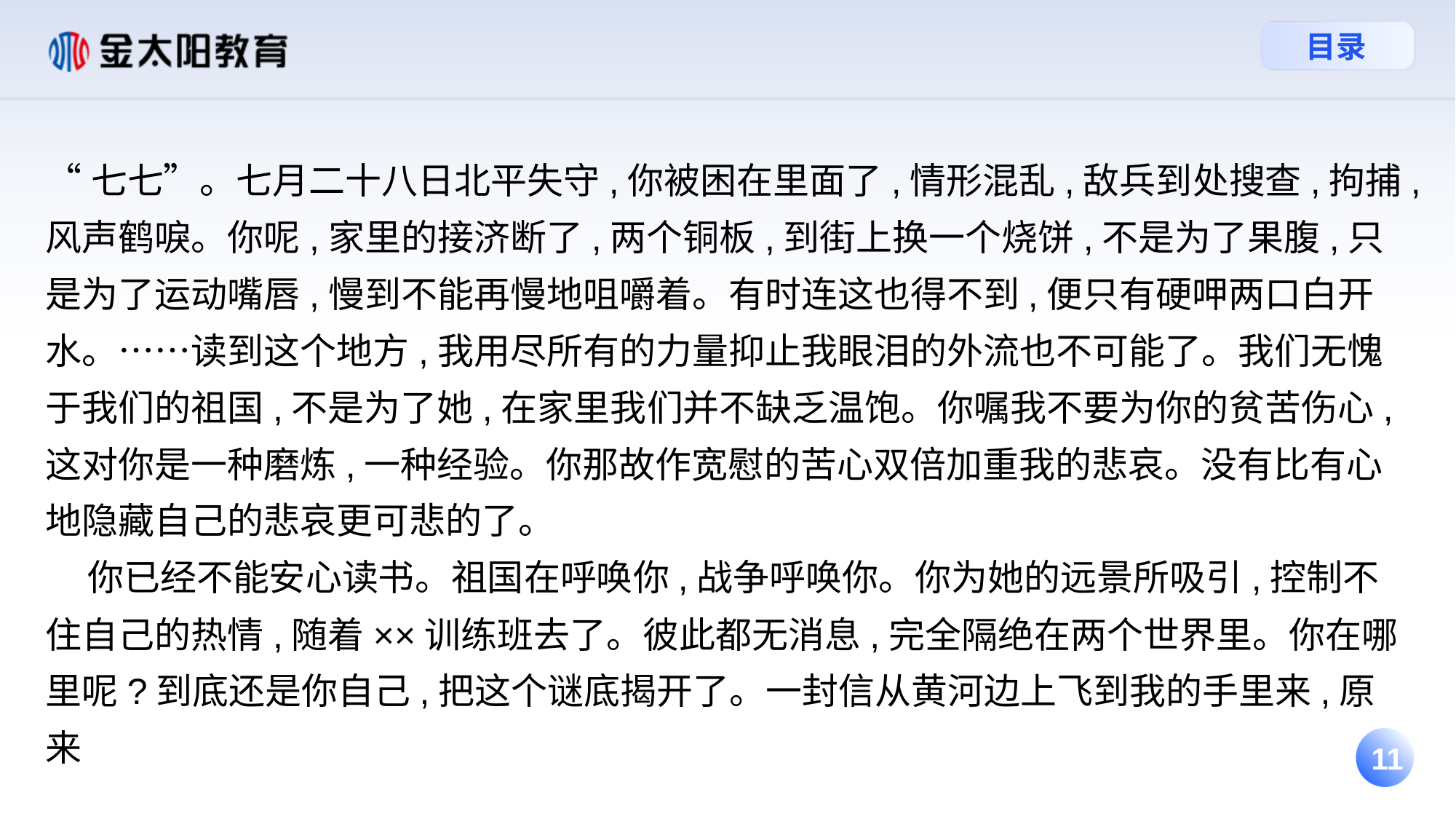

“七七”。七月二十八日北平失守,你被困在里面了,情形混乱,敌兵到处搜查,拘捕,风声鹤唳。你呢,家里的接济断了,两个铜板,到街上换一个烧饼,不是为了果腹,只是为了运动嘴唇,慢到不能再慢地咀嚼着。有时连这也得不到,便只有硬呷两口白开水。……读到这个地方,我用尽所有的力量抑止我眼泪的外流也不可能了。我们无愧于我们的祖国,不是为了她,在家里我们并不缺乏温饱。你嘱我不要为你的贫苦伤心,这对你是一种磨炼,一种经验。你那故作宽慰的苦心双倍加重我的悲哀。没有比有心地隐藏自己的悲哀更可悲的了。
    你已经不能安心读书。祖国在呼唤你,战争呼唤你。你为她的远景所吸引,控制不住自己的热情,随着××训练班去了。彼此都无消息,完全隔绝在两个世界里。你在哪里呢?到底还是你自己,把这个谜底揭开了。一封信从黄河边上飞到我的手里来,原来